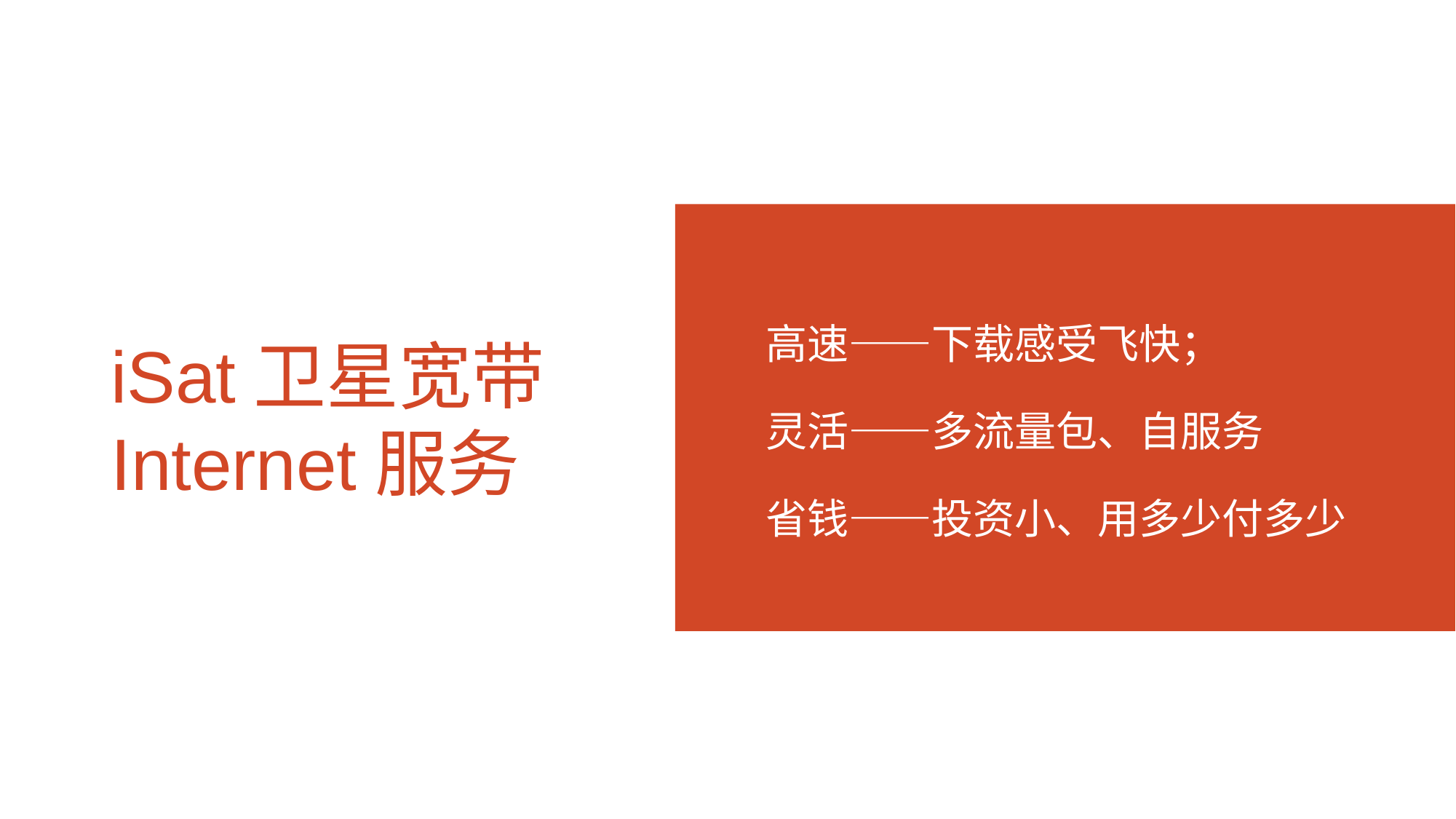

# iSat卫星宽带Internet服务
高速——下载感受飞快；
灵活——多流量包、自服务
省钱——投资小、用多少付多少